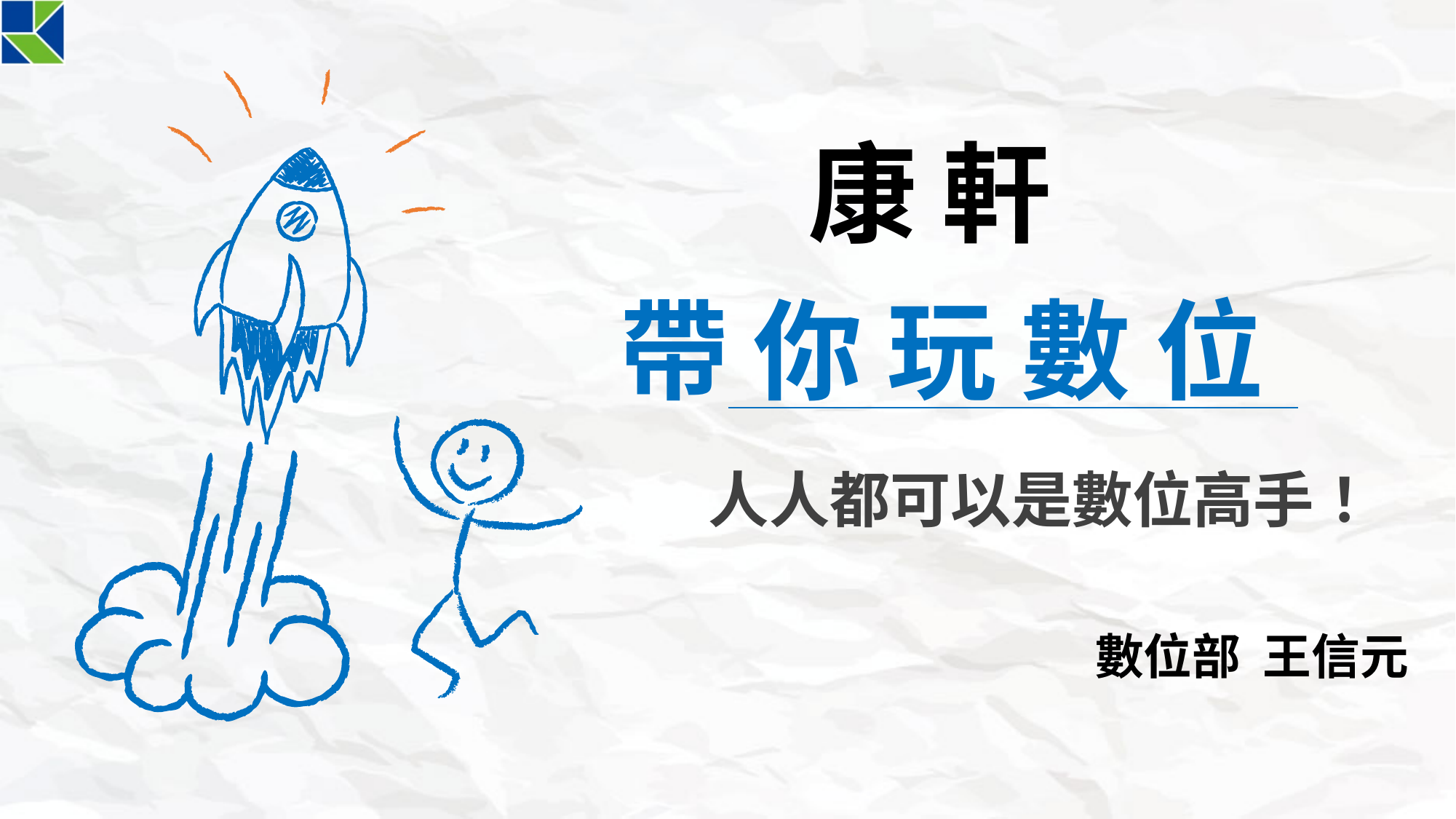

康 軒
帶 你 玩 數 位
人人都可以是數位高手！
數位部  王信元